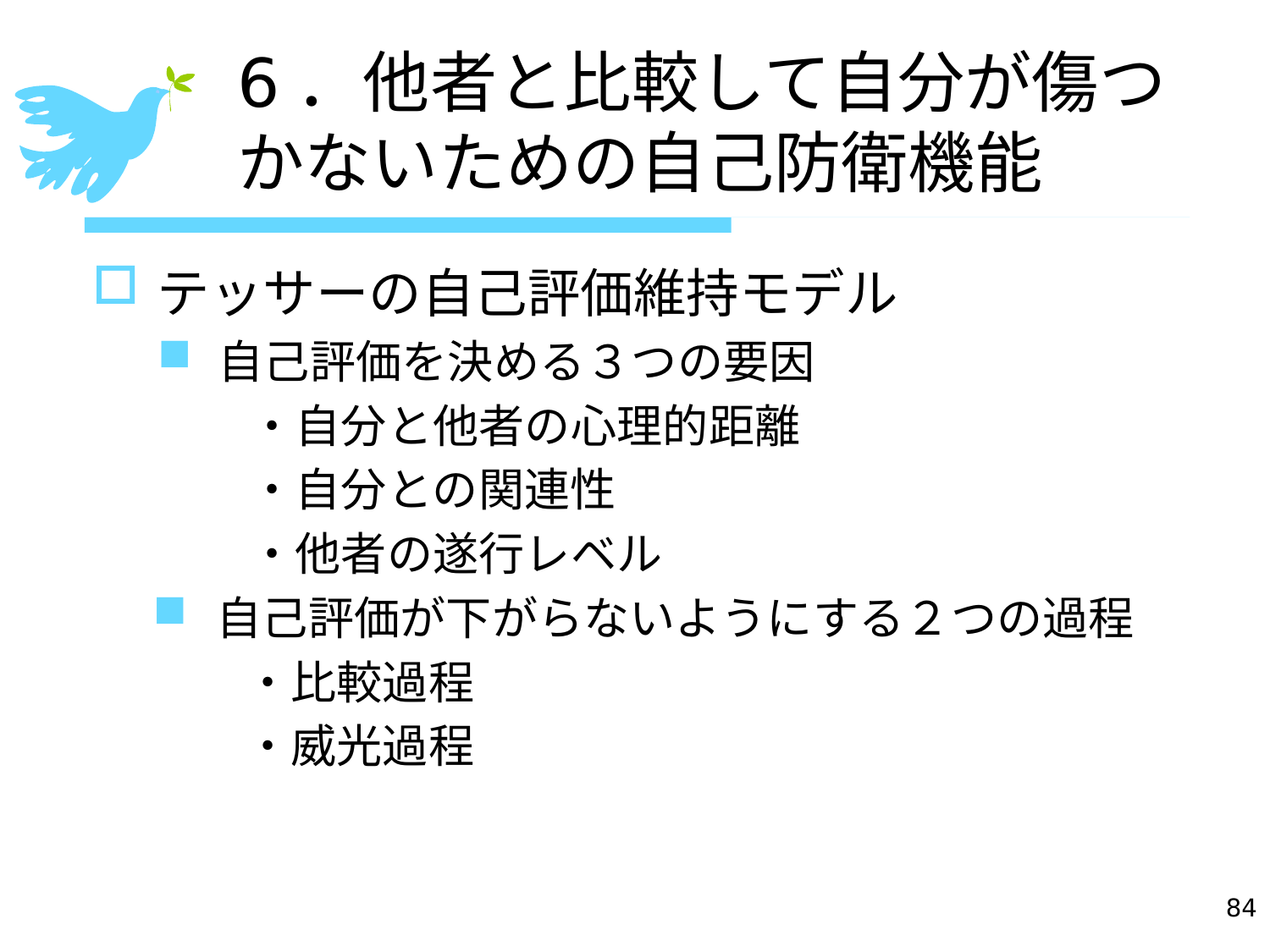

6．他者と比較して自分が傷つかないための自己防衛機能
テッサーの自己評価維持モデル
自己評価を決める３つの要因
　　・自分と他者の心理的距離
　　・自分との関連性
　　・他者の遂行レベル
自己評価が下がらないようにする２つの過程
　　・比較過程
　　・威光過程
84